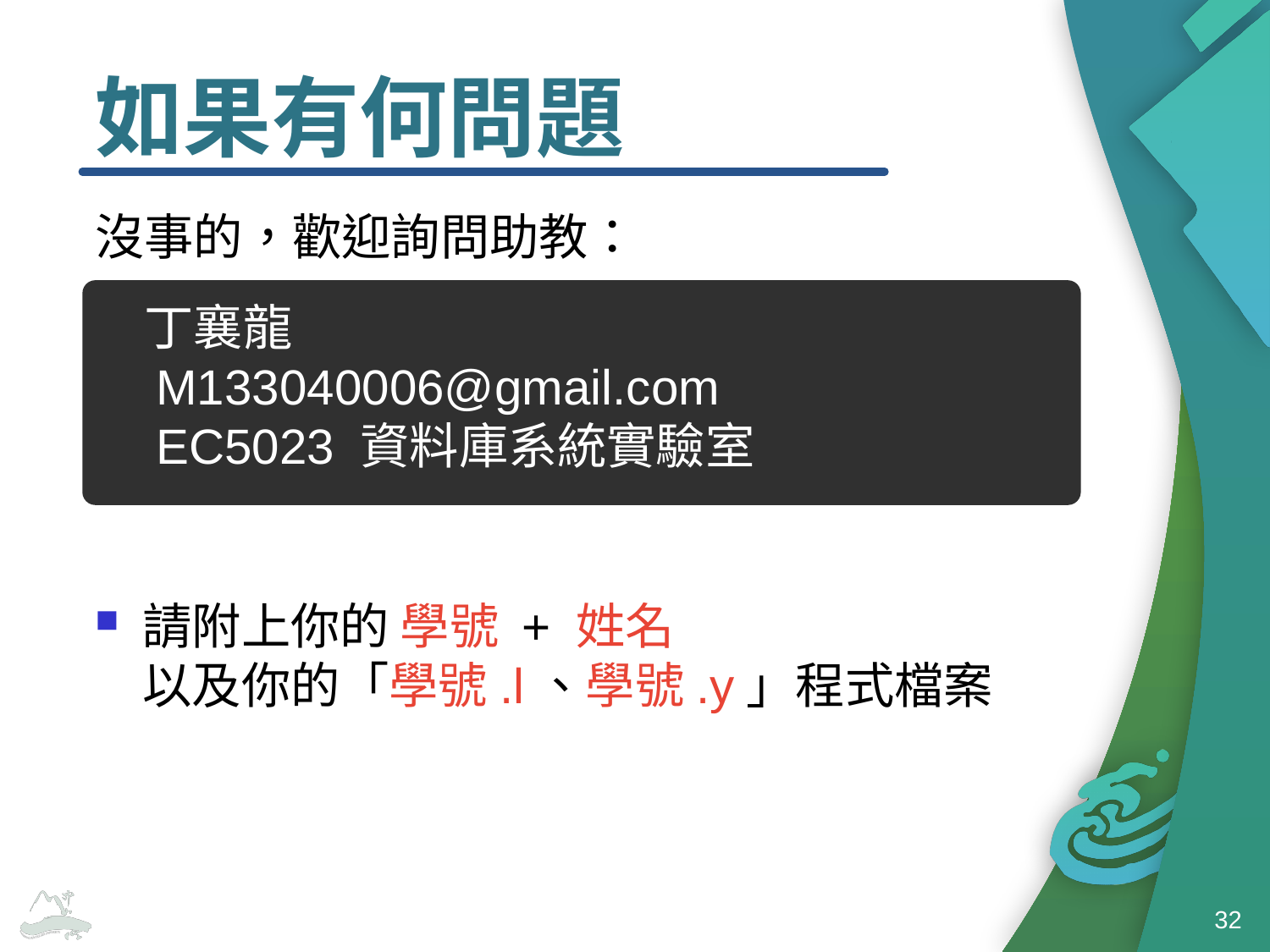

# 如果有何問題
沒事的，歡迎詢問助教：
　丁襄龍
　M133040006@gmail.com
　EC5023 資料庫系統實驗室

請附上你的 學號 + 姓名
以及你的「學號.l、學號.y」程式檔案